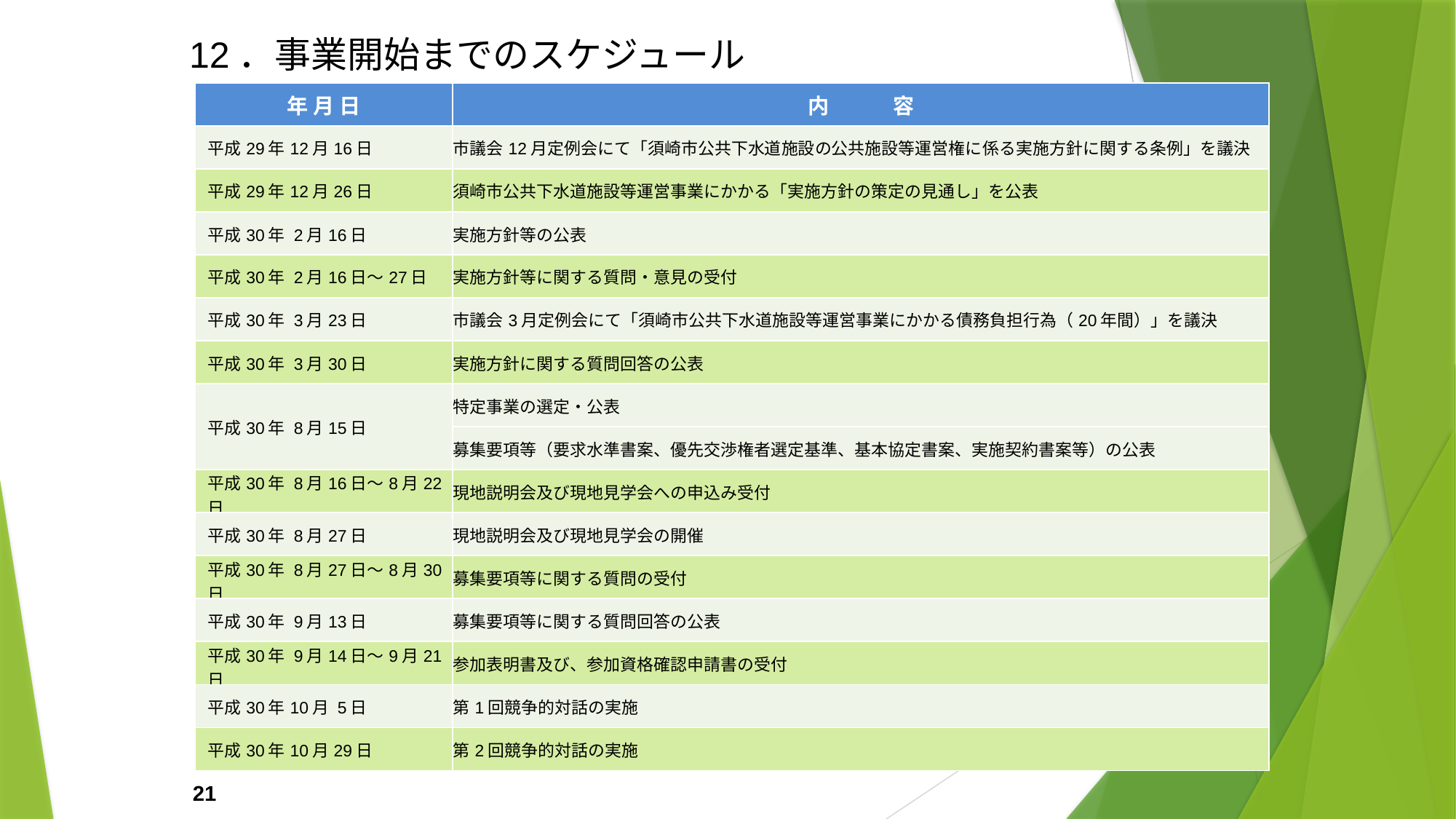

12．事業開始までのスケジュール
| 年 月 日 | 内　　　容 |
| --- | --- |
| 平成29年12月16日 | 市議会12月定例会にて「須崎市公共下水道施設の公共施設等運営権に係る実施方針に関する条例」を議決 |
| 平成29年12月26日 | 須崎市公共下水道施設等運営事業にかかる「実施方針の策定の見通し」を公表 |
| 平成30年 2月16日 | 実施方針等の公表 |
| 平成30年 2月16日～27日 | 実施方針等に関する質問・意見の受付 |
| 平成30年 3月23日 | 市議会3月定例会にて「須崎市公共下水道施設等運営事業にかかる債務負担行為（20年間）」を議決 |
| 平成30年 3月30日 | 実施方針に関する質問回答の公表 |
| 平成30年 8月15日 | 特定事業の選定・公表 |
|  | 募集要項等（要求水準書案、優先交渉権者選定基準、基本協定書案、実施契約書案等）の公表 |
| 平成30年 8月16日～8月22日 | 現地説明会及び現地見学会への申込み受付 |
| 平成30年 8月27日 | 現地説明会及び現地見学会の開催 |
| 平成30年 8月27日～8月30日 | 募集要項等に関する質問の受付 |
| 平成30年 9月13日 | 募集要項等に関する質問回答の公表 |
| 平成30年 9月14日～9月21日 | 参加表明書及び、参加資格確認申請書の受付 |
| 平成30年10月 5日 | 第1回競争的対話の実施 |
| 平成30年10月29日 | 第2回競争的対話の実施 |
21